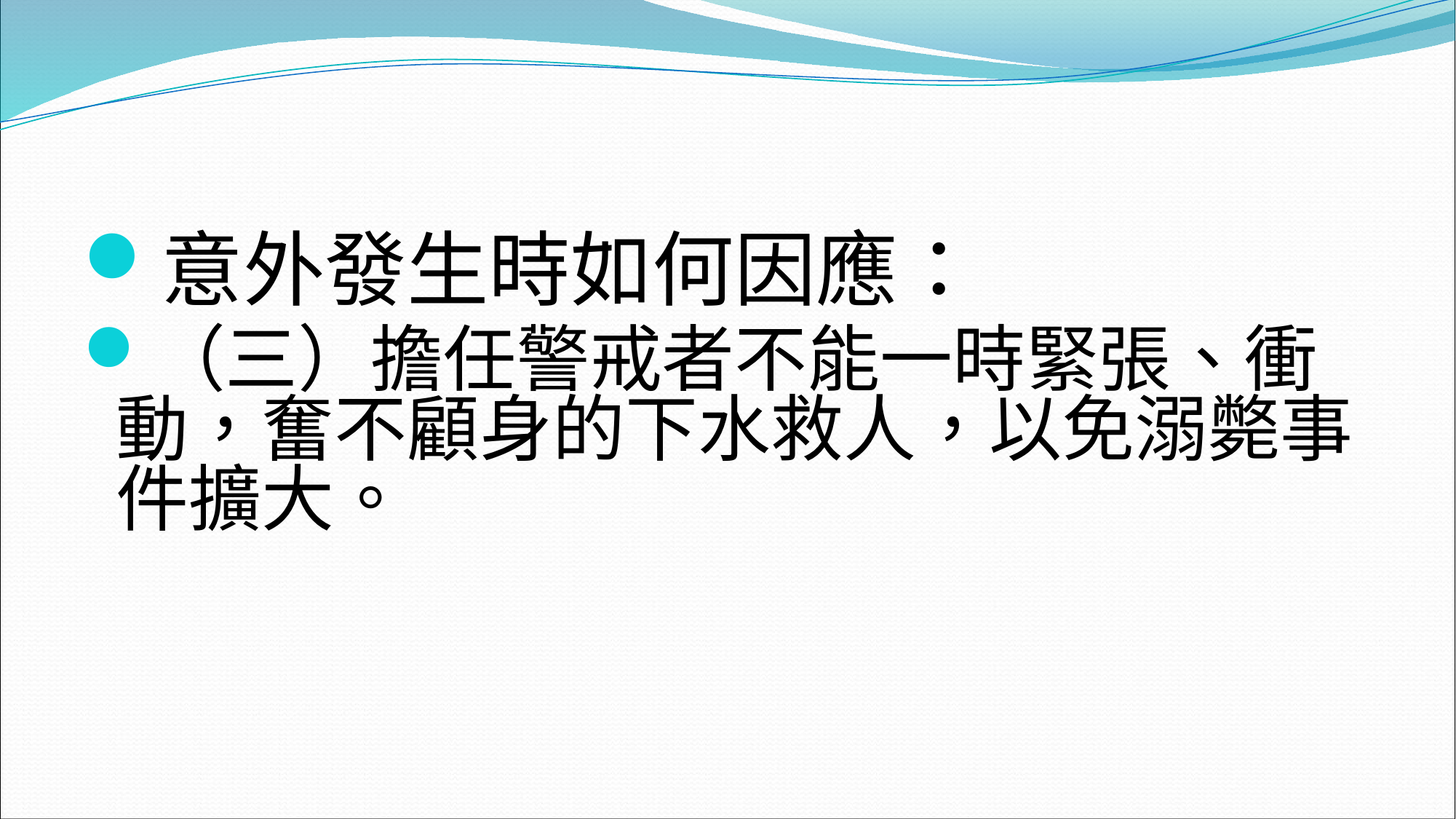

意外發生時如何因應：
（三）擔任警戒者不能一時緊張、衝動，奮不顧身的下水救人，以免溺斃事件擴大。